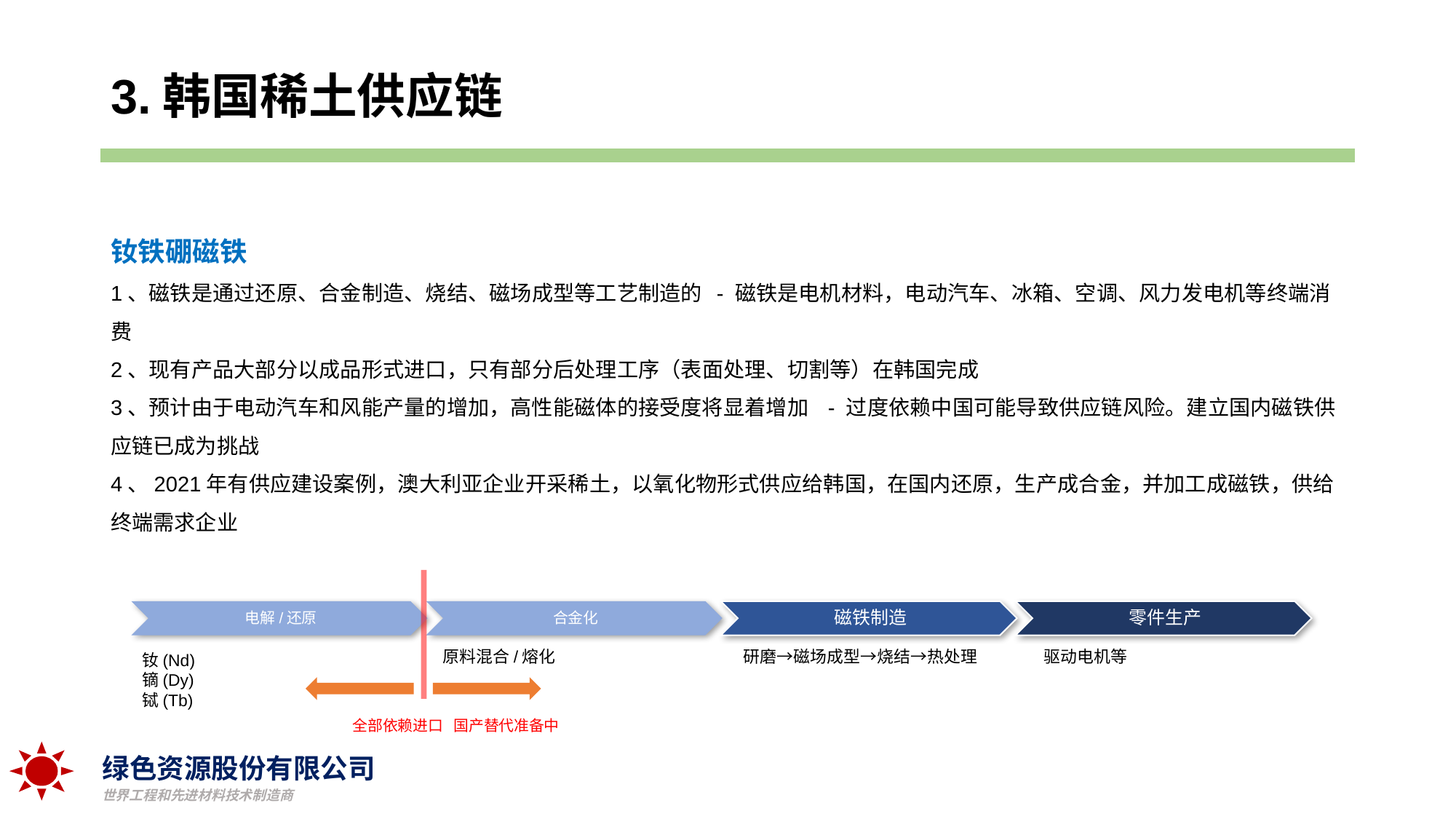

# 3.韩国稀土供应链
|  |
| --- |
钕铁硼磁铁
1、磁铁是通过还原、合金制造、烧结、磁场成型等工艺制造的  - 磁铁是电机材料，电动汽车、冰箱、空调、风力发电机等终端消费
2、现有产品大部分以成品形式进口，只有部分后处理工序（表面处理、切割等）在韩国完成
3、预计由于电动汽车和风能产量的增加，高性能磁体的接受度将显着增加   - 过度依赖中国可能导致供应链风险。建立国内磁铁供应链已成为挑战
4、2021年有供应建设案例，澳大利亚企业开采稀土，以氧化物形式供应给韩国，在国内还原，生产成合金，并加工成磁铁，供给终端需求企业
电解/还原
合金化
磁铁制造
零件生产
驱动电机等

研磨→磁场成型→烧结→热处理
原料混合/熔化
钕(Nd)
镝(Dy)
铽(Tb)

全部依赖进口   国产替代准备中

绿色资源股份有限公司
世界工程和先进材料技术制造商